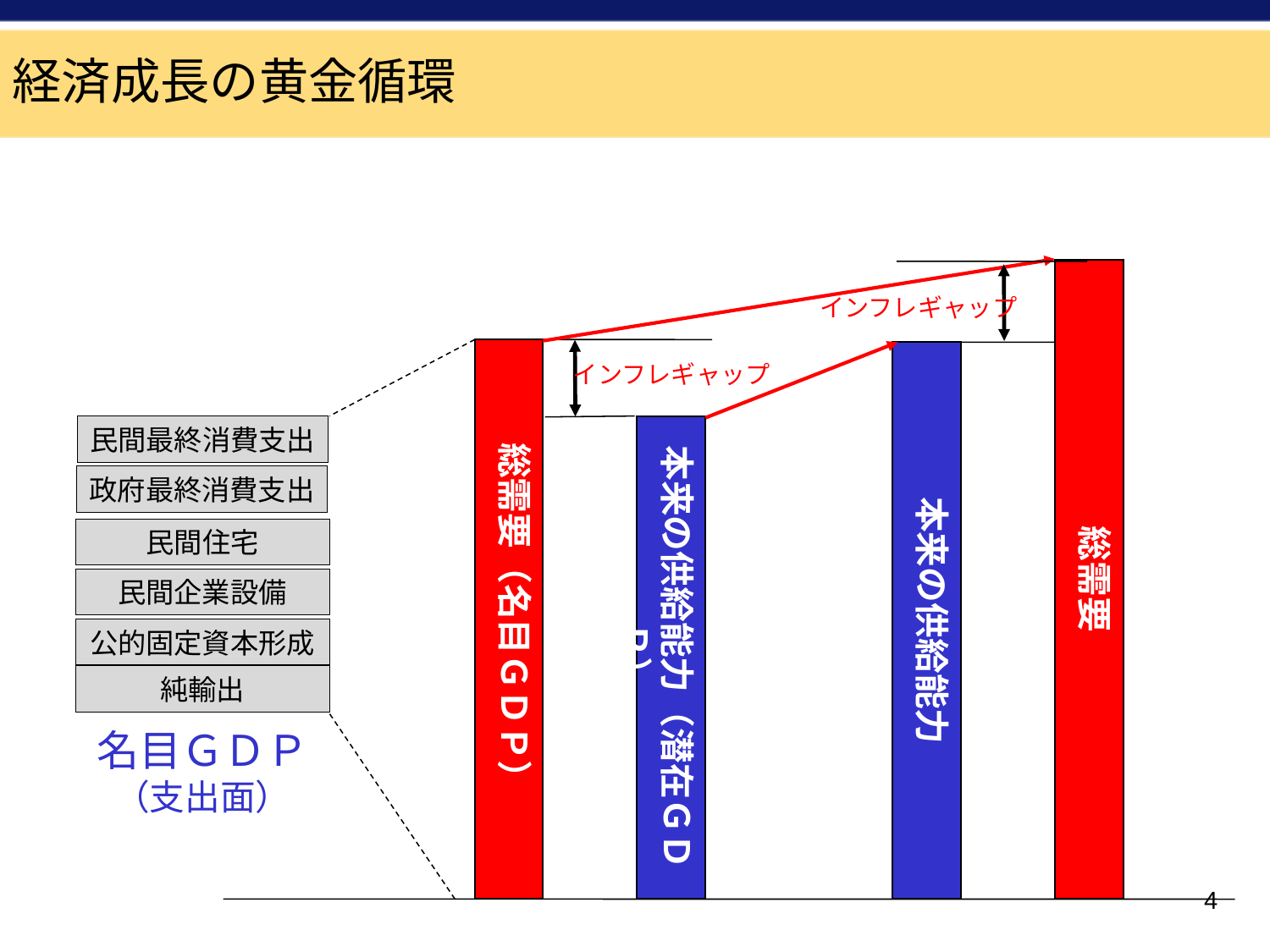

経済成長の黄金循環
総需要

インフレギャップ

総需要（名目ＧＤＰ）

本来の供給能力

インフレギャップ

本来の供給能力（潜在ＧＤＰ）
民間最終消費支出
政府最終消費支出
民間住宅
民間企業設備
公的固定資本形成
純輸出

名目ＧＤＰ
（支出面）
4